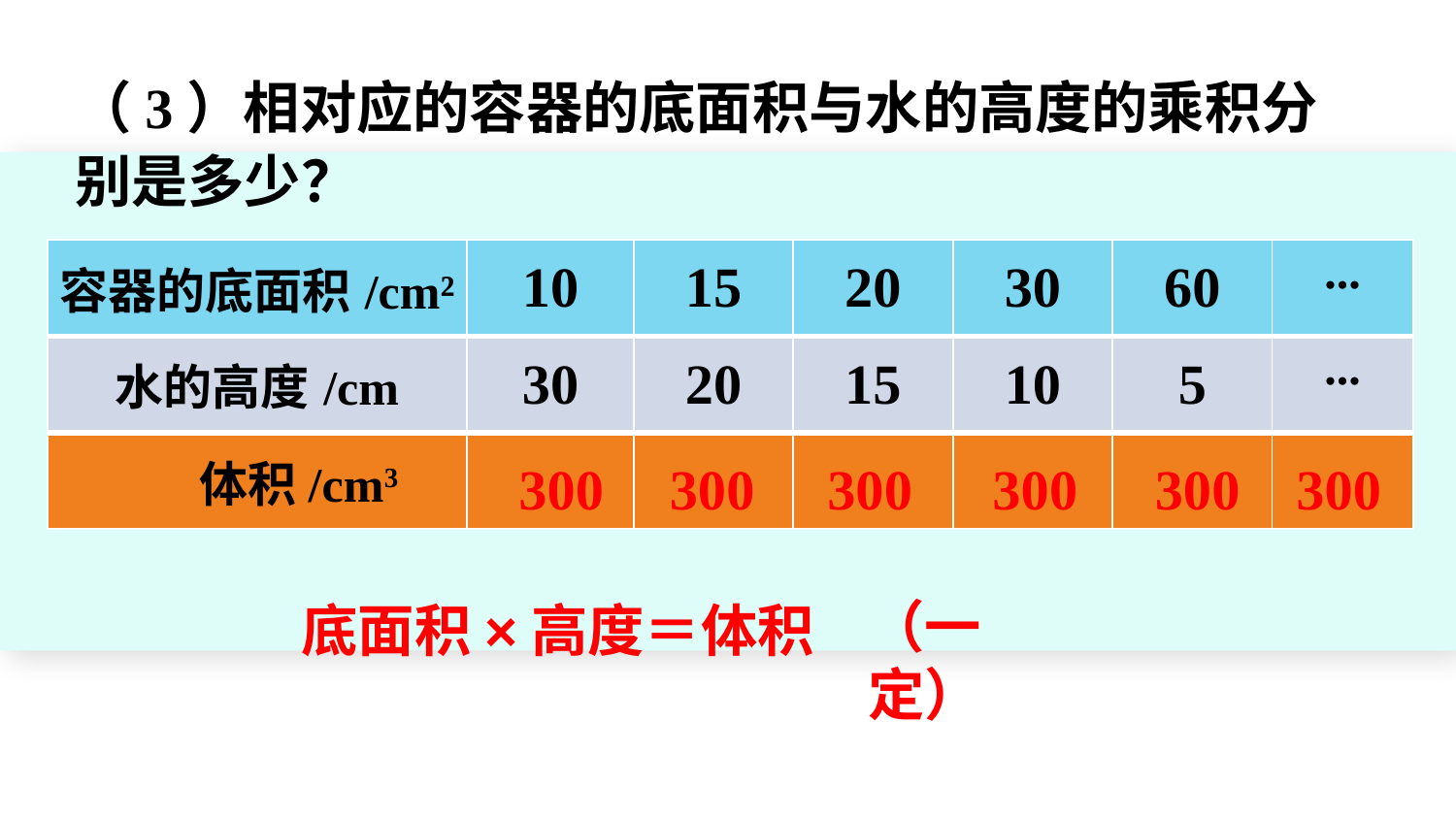

（3）相对应的容器的底面积与水的高度的乘积分别是多少？
| 容器的底面积/cm² | 10 | 15 | 20 | 30 | 60 | ... |
| --- | --- | --- | --- | --- | --- | --- |
| 水的高度/cm | 30 | 20 | 15 | 10 | 5 | ... |
|  |  |  |  |  |  |  |
300
300
300
300
300
体积/cm3
300
底面积×高度＝体积
（一定）